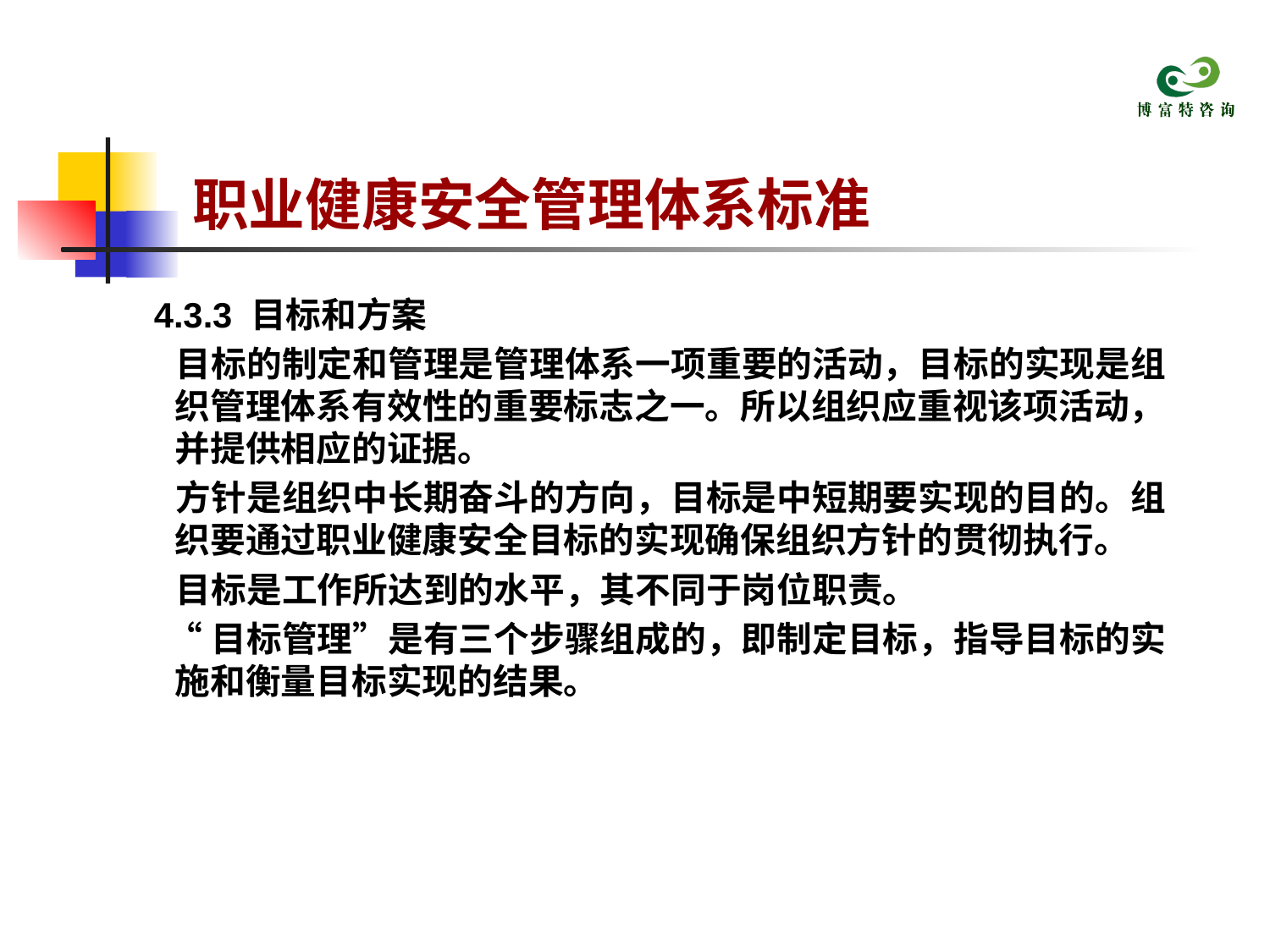

# 职业健康安全管理体系标准
   4.3.3 目标和方案
     目标的制定和管理是管理体系一项重要的活动，目标的实现是组织管理体系有效性的重要标志之一。所以组织应重视该项活动，并提供相应的证据。
     方针是组织中长期奋斗的方向，目标是中短期要实现的目的。组织要通过职业健康安全目标的实现确保组织方针的贯彻执行。
     目标是工作所达到的水平，其不同于岗位职责。
     “目标管理”是有三个步骤组成的，即制定目标，指导目标的实施和衡量目标实现的结果。

75